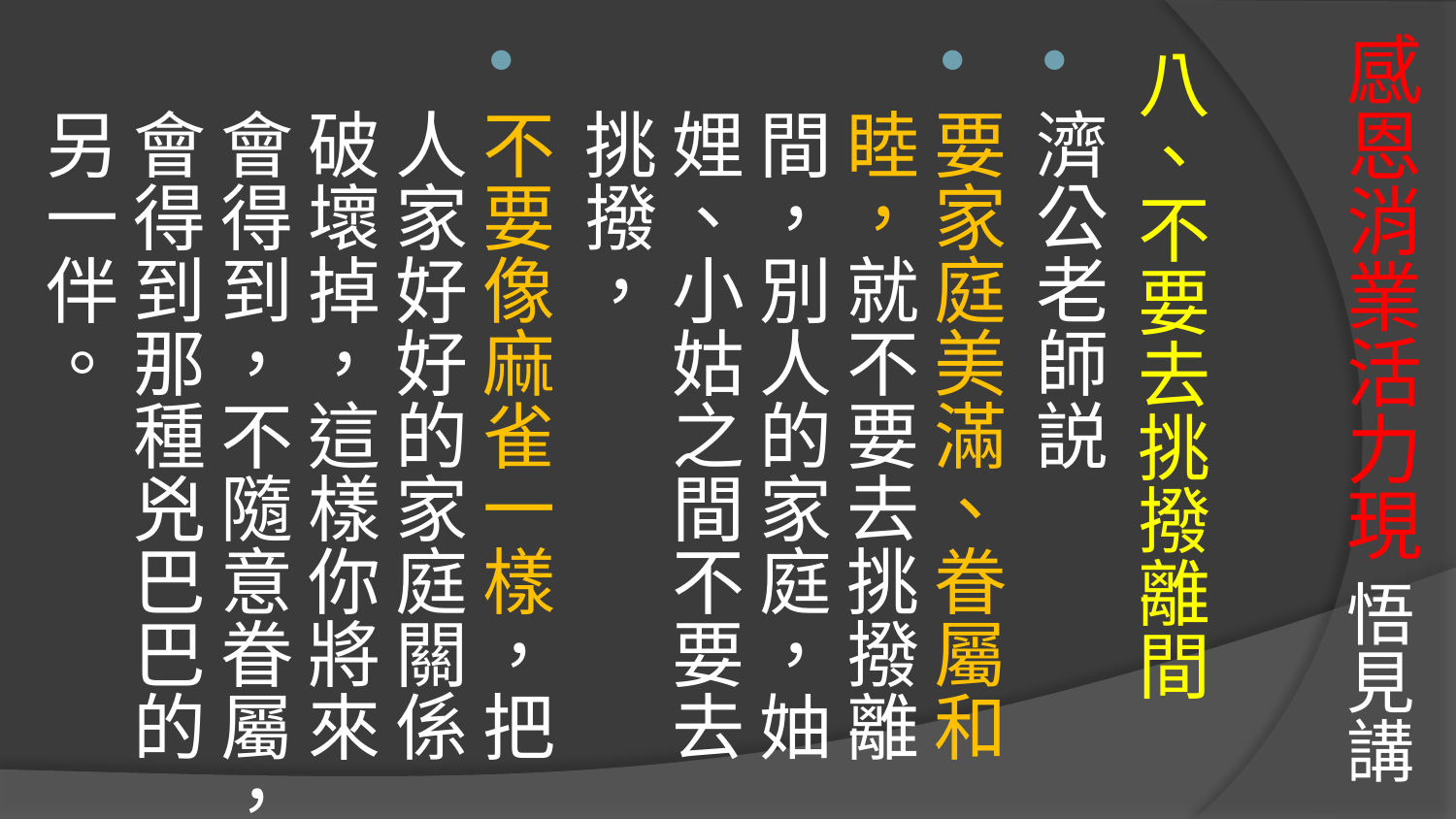

# 感恩消業活力現 悟見講
八、不要去挑撥離間
濟公老師説
要家庭美滿、眷屬和睦，就不要去挑撥離間，別人的家庭，妯娌、小姑之間不要去挑撥，
不要像麻雀一樣，把人家好好的家庭關係破壞掉，這樣你將來會得到，不隨意眷屬，會得到那種兇巴巴的另一伴。